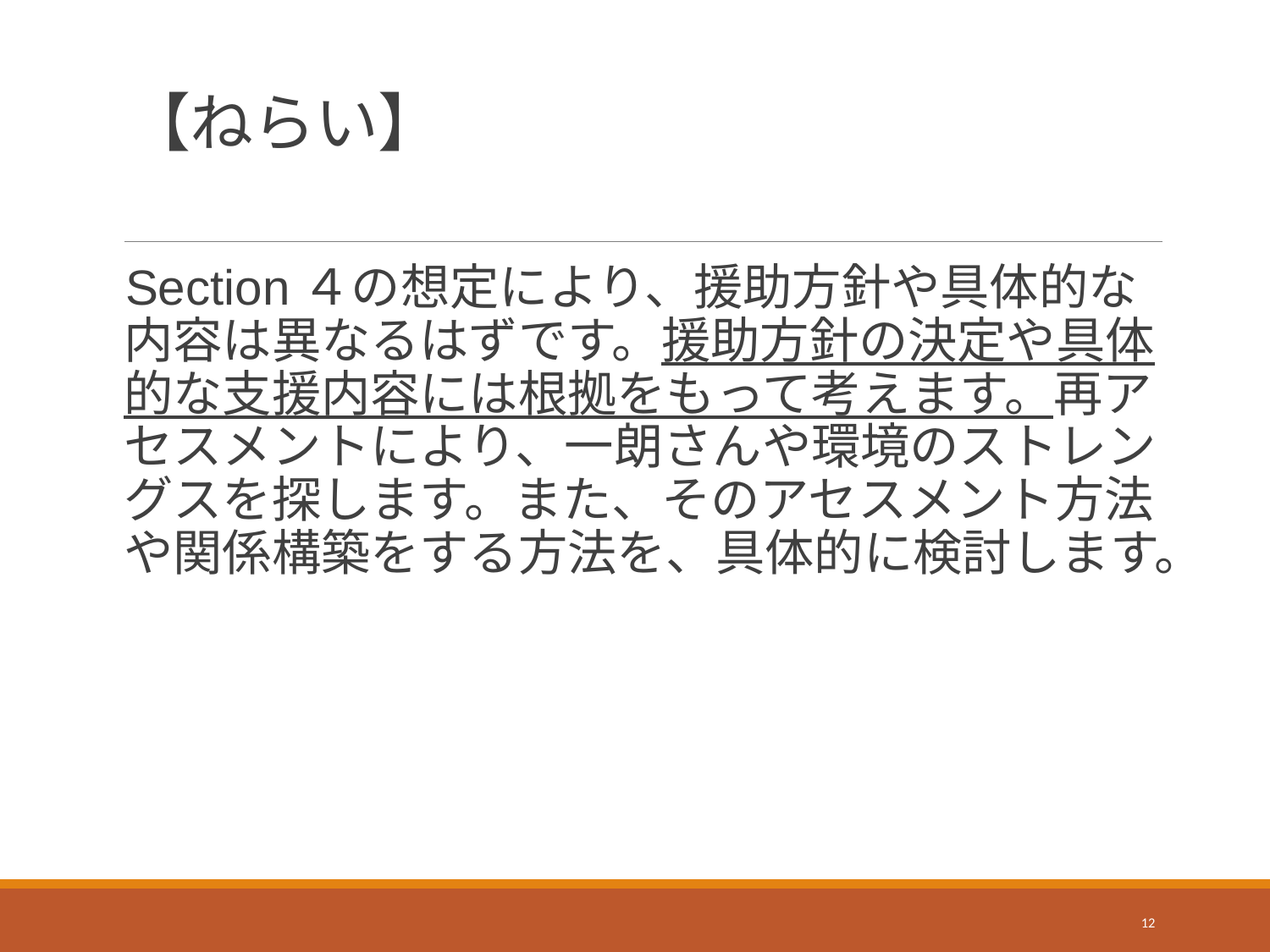

# 【ねらい】
Section４の想定により、援助方針や具体的な内容は異なるはずです。援助方針の決定や具体的な支援内容には根拠をもって考えます。再アセスメントにより、一朗さんや環境のストレングスを探します。また、そのアセスメント方法や関係構築をする方法を、具体的に検討します。

12